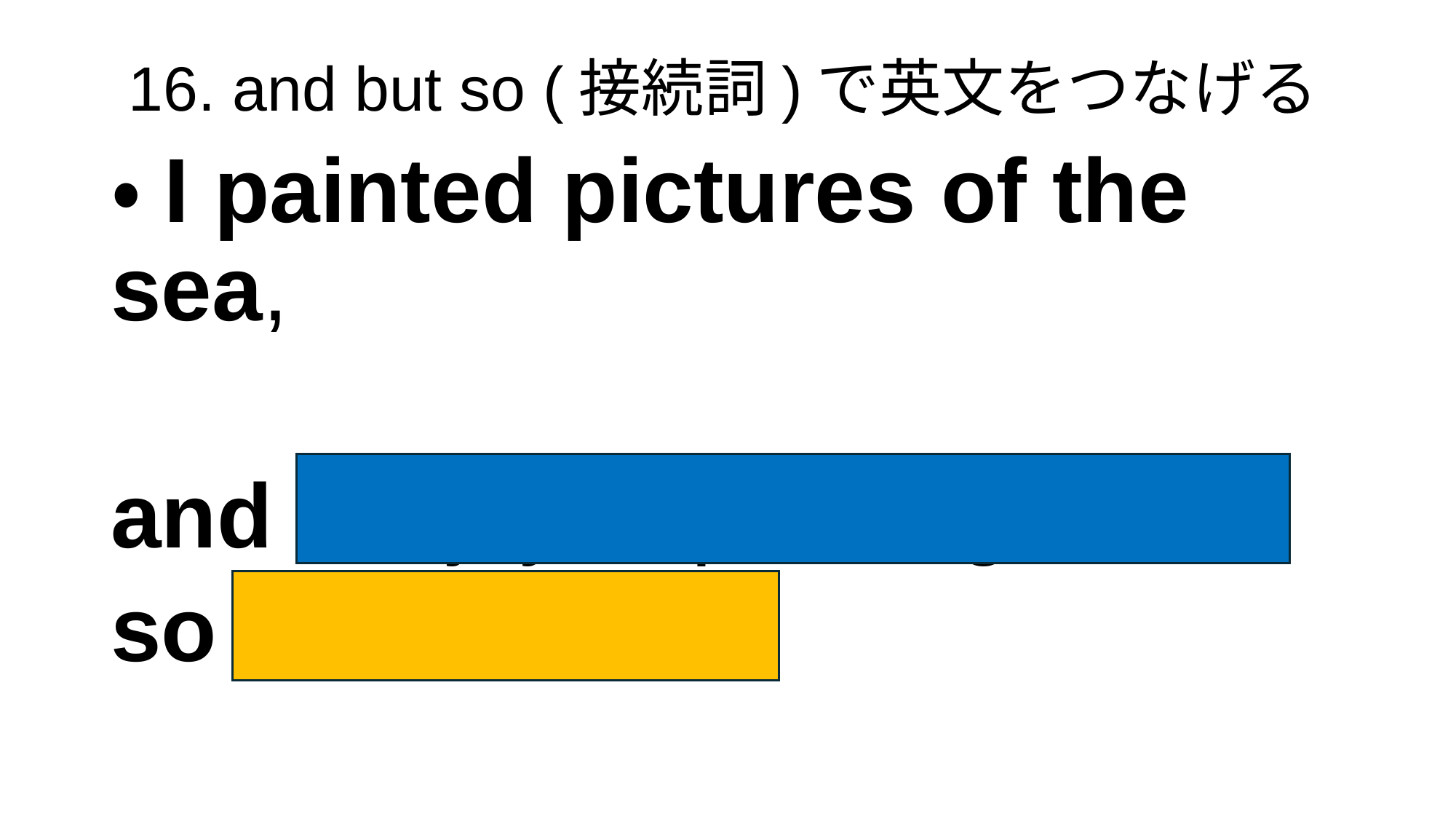

# 16. and but so (接続詞)で英文をつなげる
・I painted pictures of the sea,

and I enjoyed painting them,
so I felt happy.